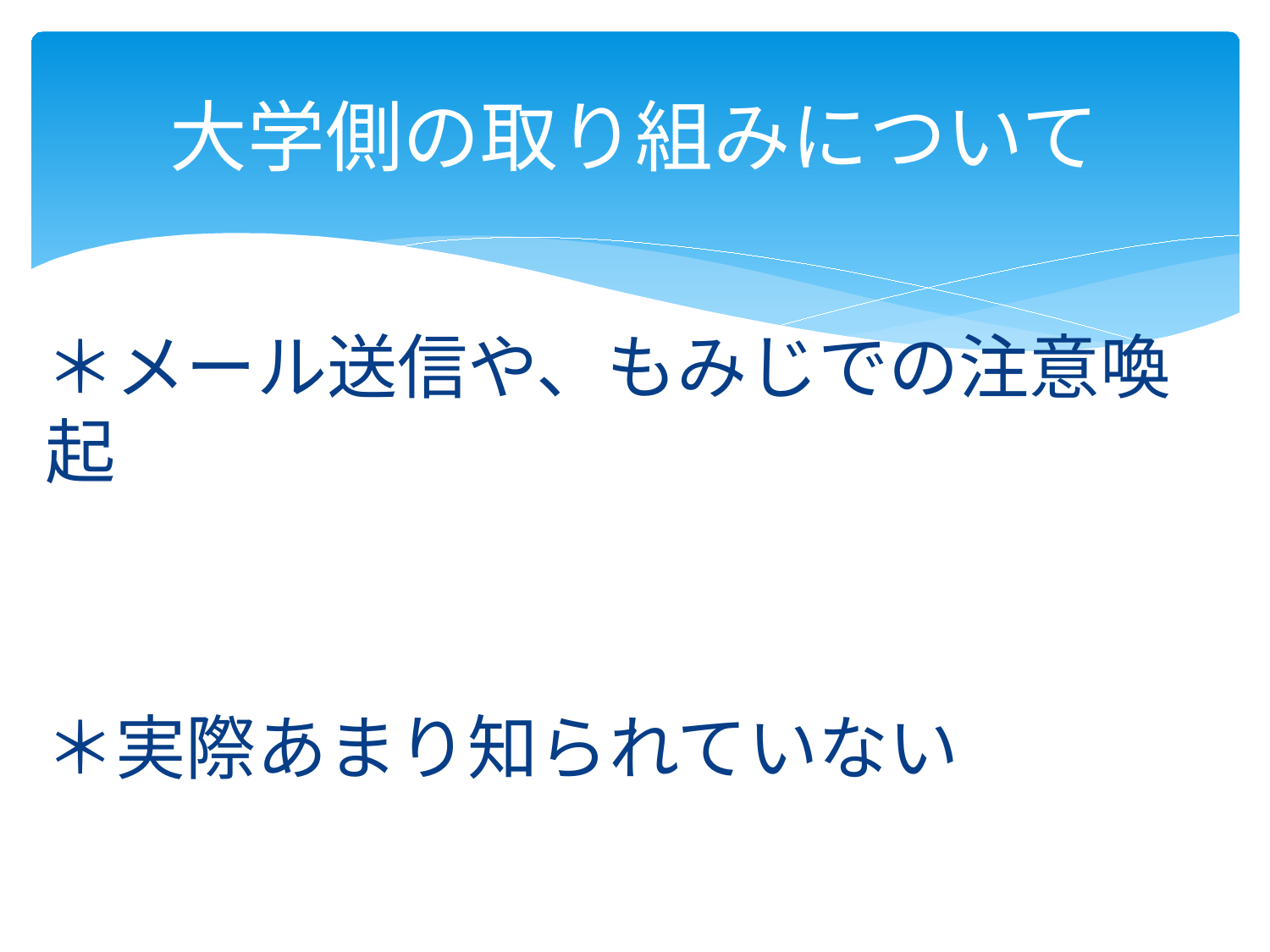

# 大学側の取り組みについて
＊メール送信や、もみじでの注意喚起

＊実際あまり知られていない